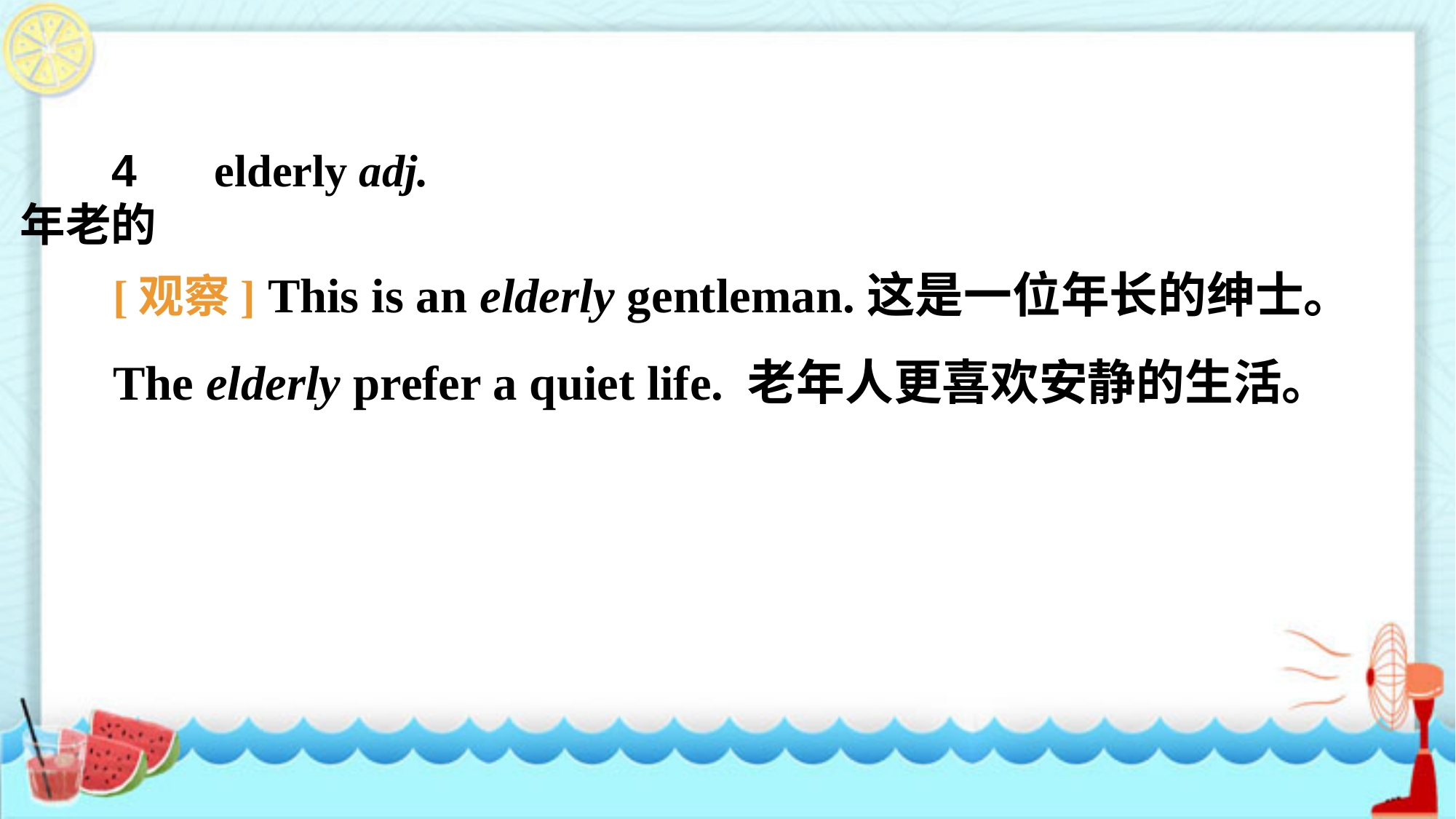

4　 elderly adj. 年老的
[观察] This is an elderly gentleman.这是一位年长的绅士。
The elderly prefer a quiet life. 老年人更喜欢安静的生活。